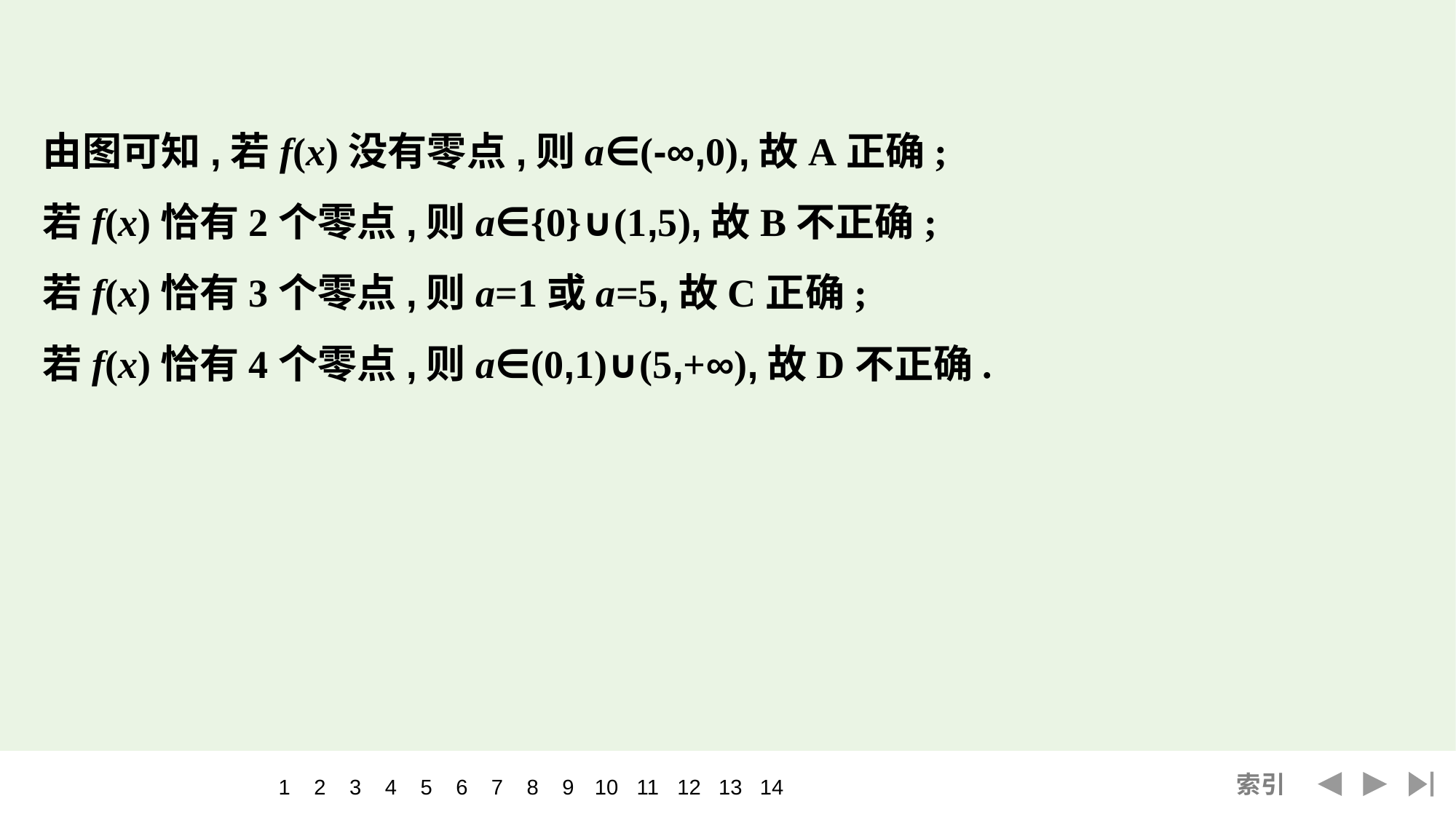

由图可知,若f(x)没有零点,则a∈(-∞,0),故A正确;
若f(x)恰有2个零点,则a∈{0}∪(1,5),故B不正确;
若f(x)恰有3个零点,则a=1或a=5,故C正确;
若f(x)恰有4个零点,则a∈(0,1)∪(5,+∞),故D不正确.